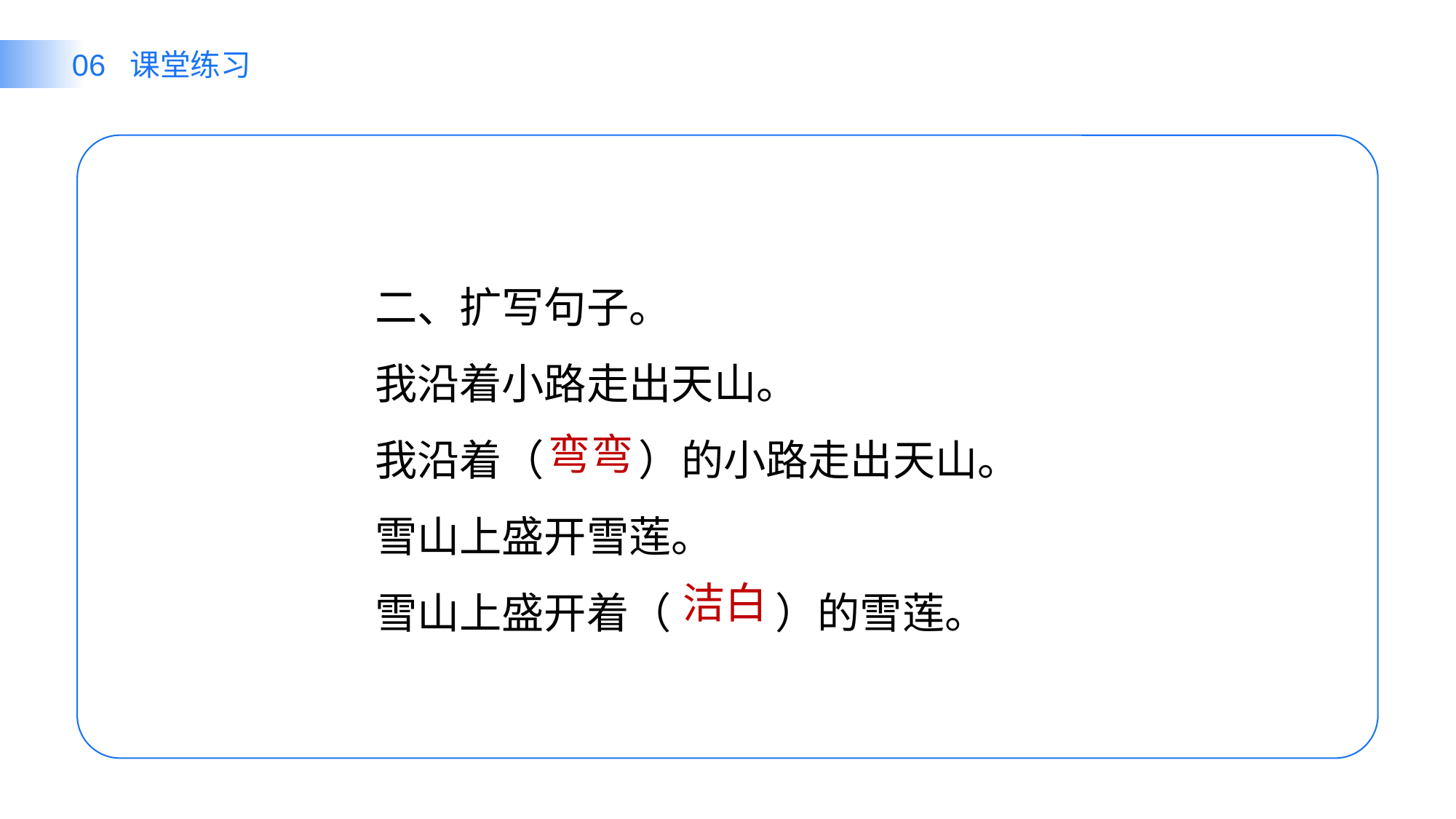

06  课堂练习

二、扩写句子。
我沿着小路走出天山。
我沿着（          ）的小路走出天山。
雪山上盛开雪莲。
雪山上盛开着（           ）的雪莲。
弯弯
洁白